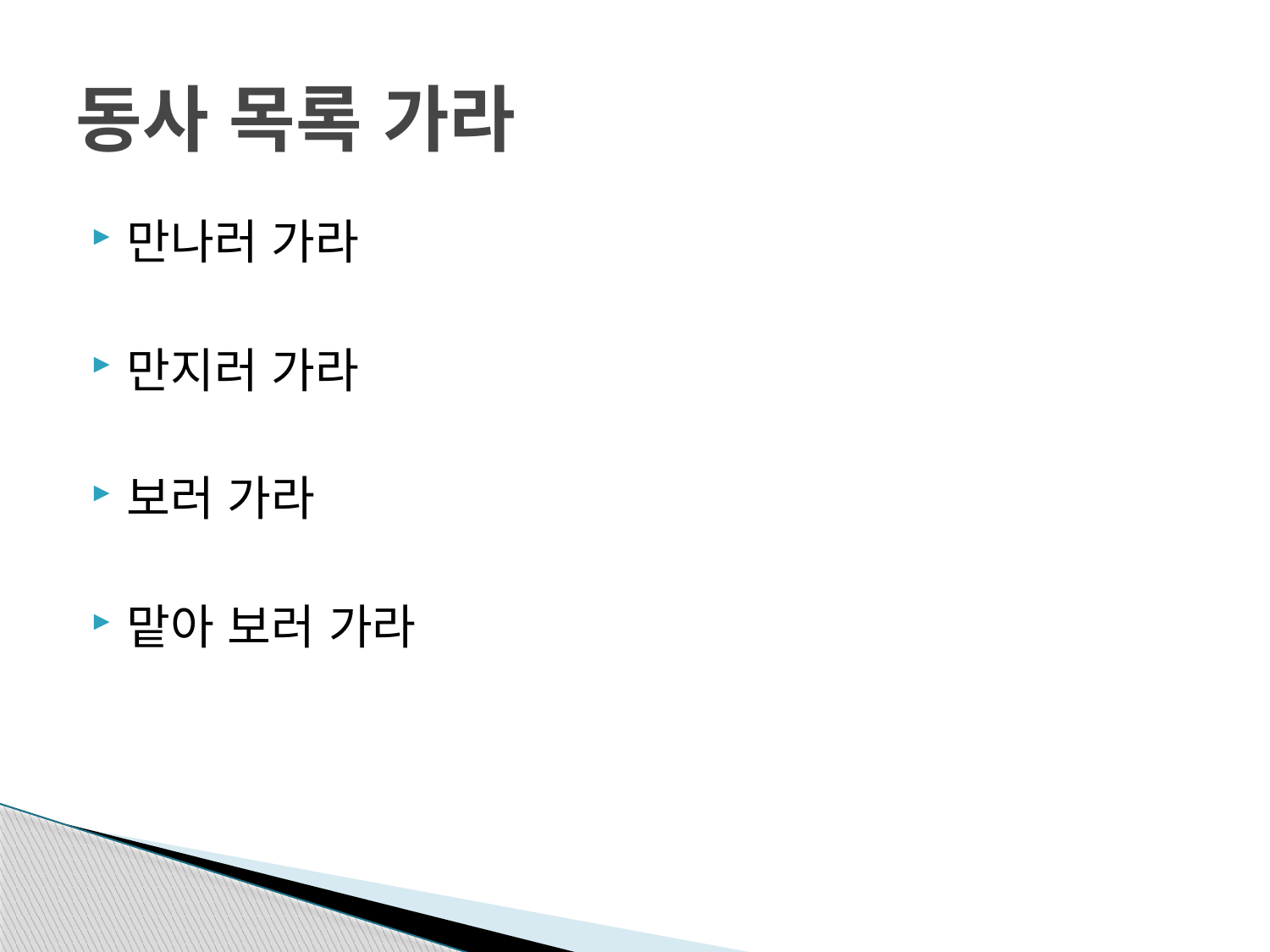

# 동사 목록 가라
만나러 가라

만지러 가라

보러 가라

맡아 보러 가라